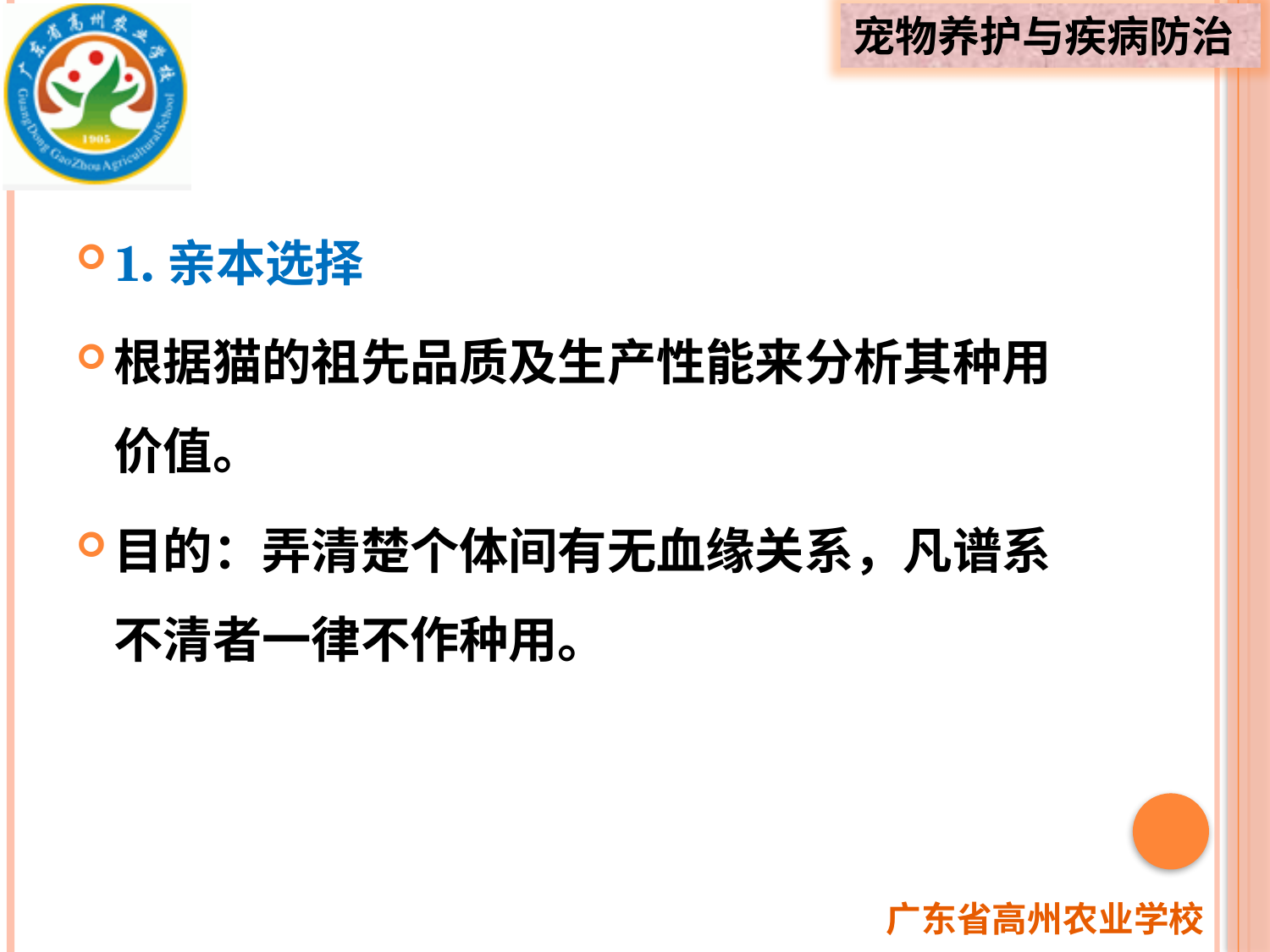

1.亲本选择
根据猫的祖先品质及生产性能来分析其种用价值。
目的：弄清楚个体间有无血缘关系，凡谱系不清者一律不作种用。